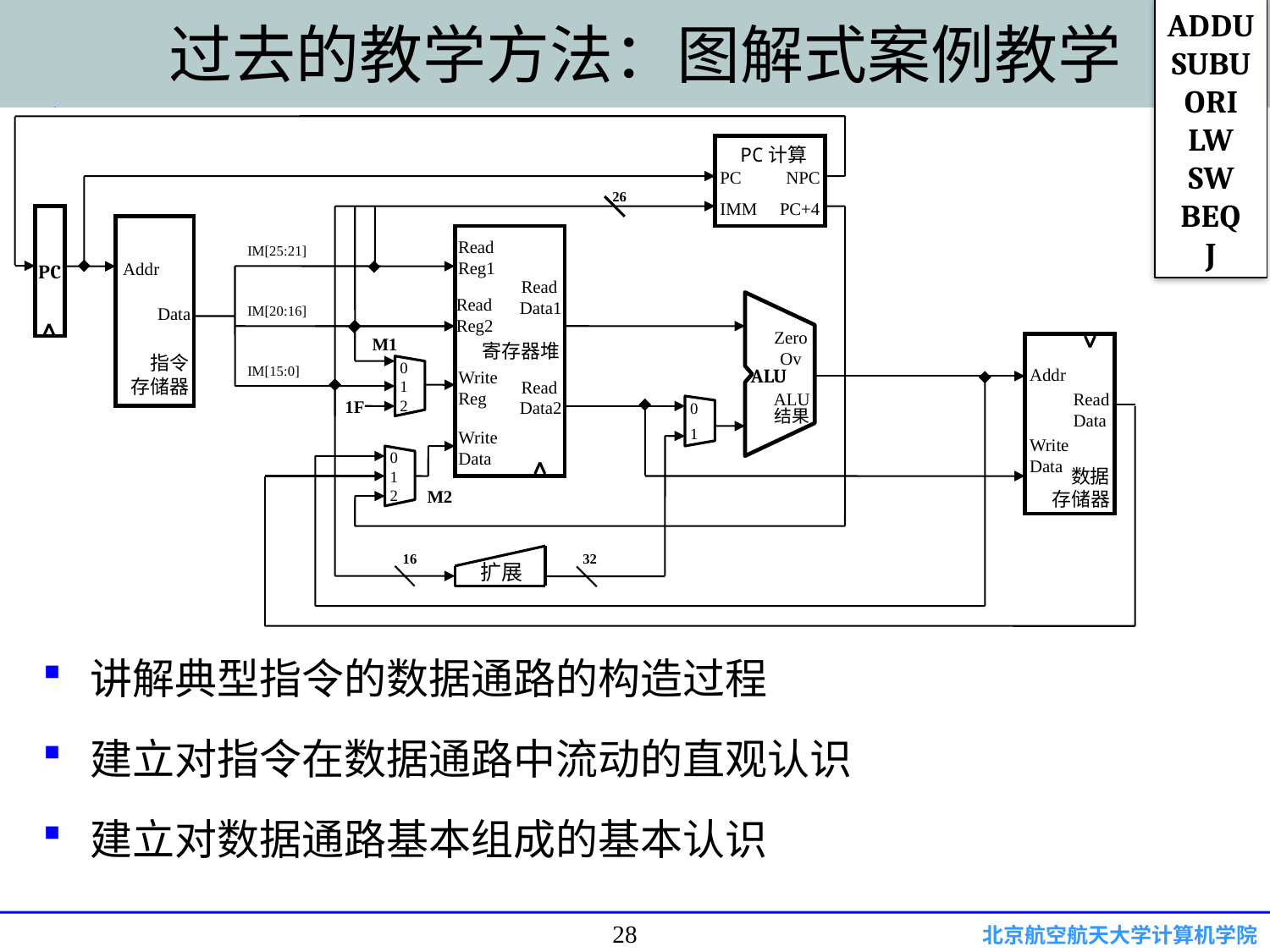

ADDU
SUBU
ORI
LW
SW
BEQ
J
# 过去的教学方法：图解式案例教学

PC计算
PC

IMM
NPC

PC+4

26

PC

指令
存储器
寄存器堆
Read
Reg1
Read
Data1
Read
Reg2
Write
Reg
Read
Data2
Write
Data
IM[25:21]
Addr

Zero
Ov

ALU
ALU
结果
IM[20:16]
Data

数据
存储器
Addr
ReadData
Write
Data
M1
0
1
2
IM[15:0]

0

1

1F

0
1
2

M2

扩展
16
32

讲解典型指令的数据通路的构造过程
建立对指令在数据通路中流动的直观认识
建立对数据通路基本组成的基本认识
28